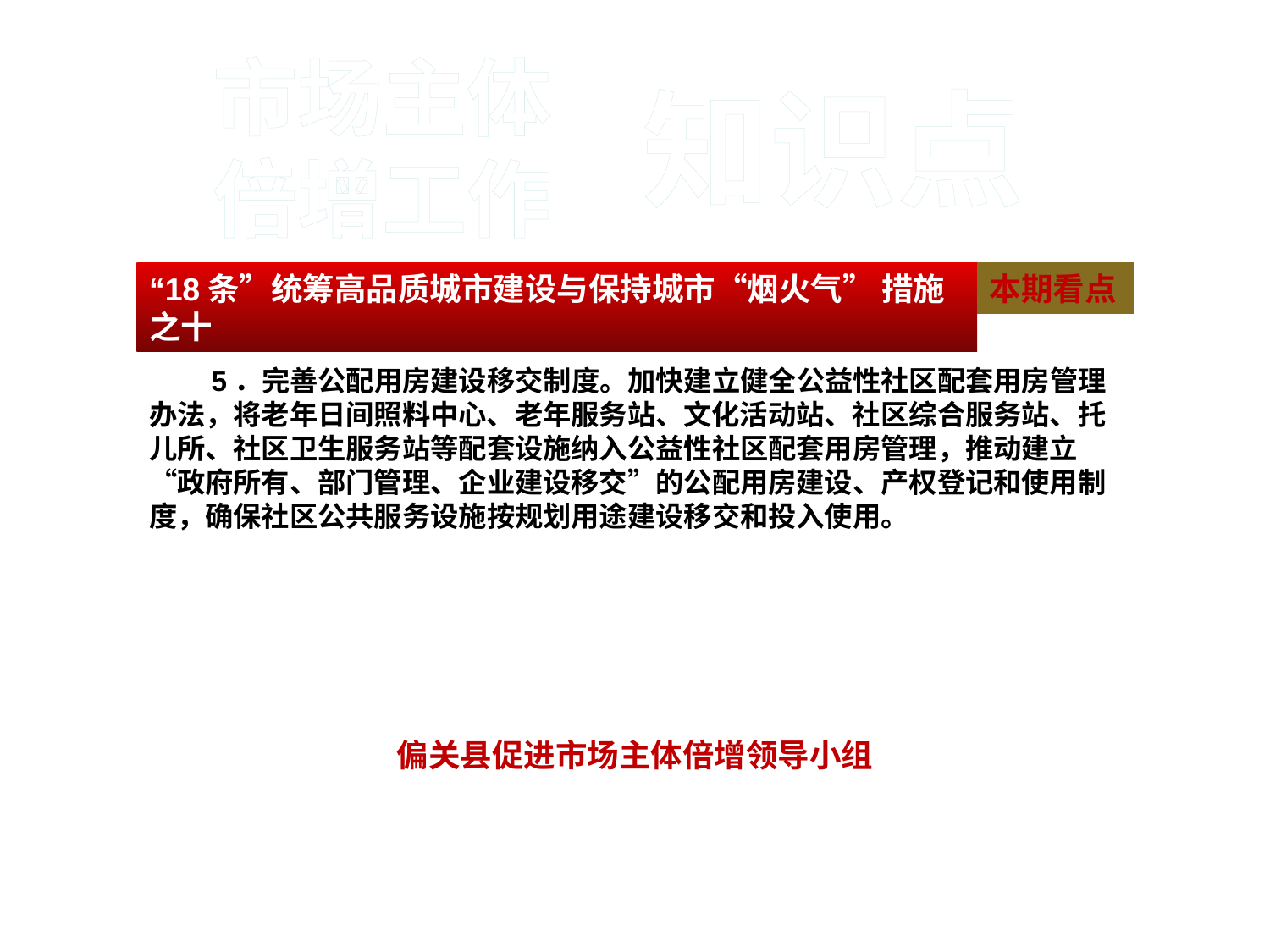

#

市场主体
倍增工作
知识点

       5．完善公配用房建设移交制度。加快建立健全公益性社区配套用房管理办法，将老年日间照料中心、老年服务站、文化活动站、社区综合服务站、托儿所、社区卫生服务站等配套设施纳入公益性社区配套用房管理，推动建立“政府所有、部门管理、企业建设移交”的公配用房建设、产权登记和使用制度，确保社区公共服务设施按规划用途建设移交和投入使用。

偏关县促进市场主体倍增领导小组
“18条”统筹高品质城市建设与保持城市“烟火气” 措施之十
本期看点